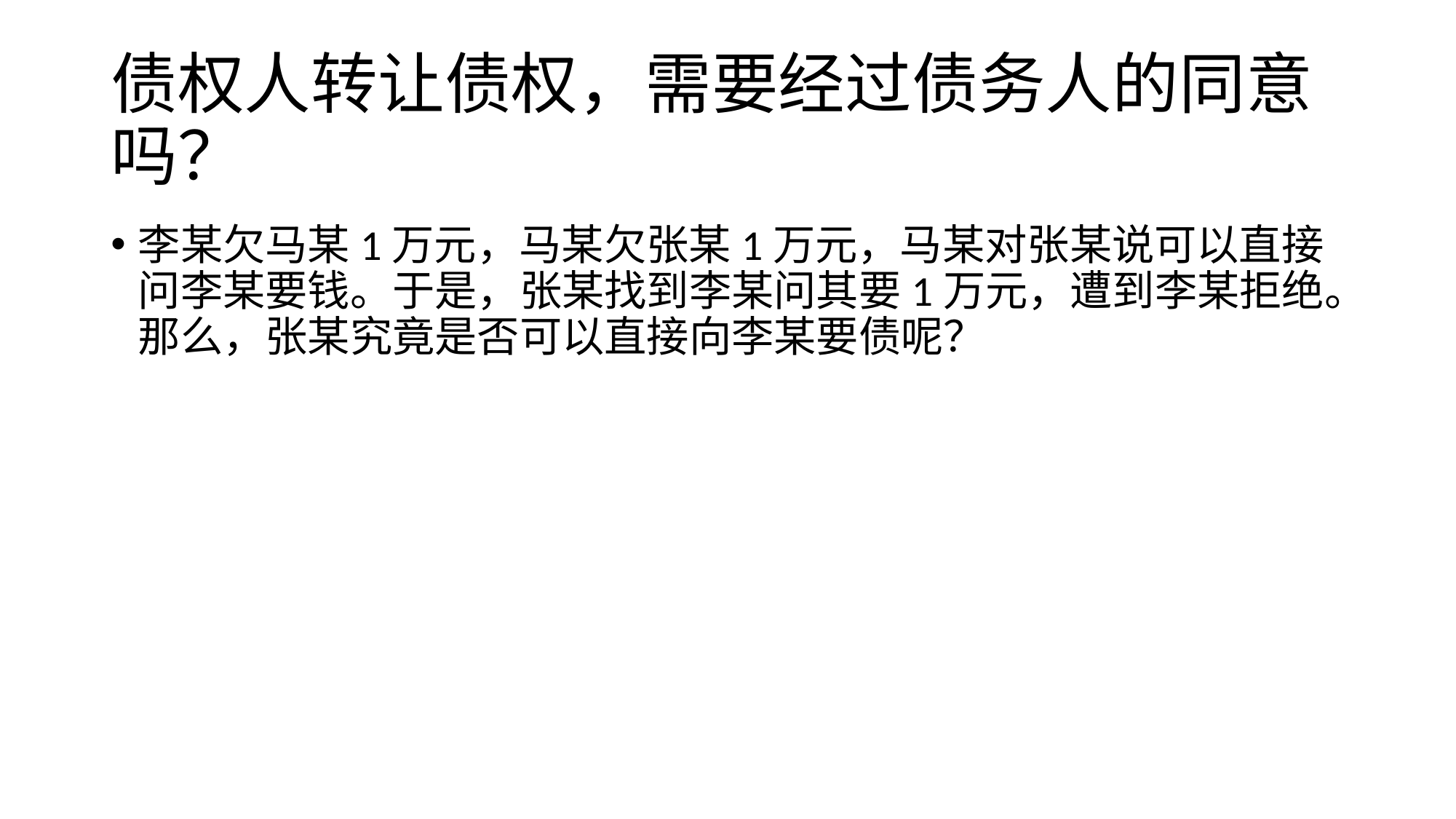

# 债权人转让债权，需要经过债务人的同意吗？
李某欠马某1万元，马某欠张某1万元，马某对张某说可以直接问李某要钱。于是，张某找到李某问其要1万元，遭到李某拒绝。那么，张某究竟是否可以直接向李某要债呢？